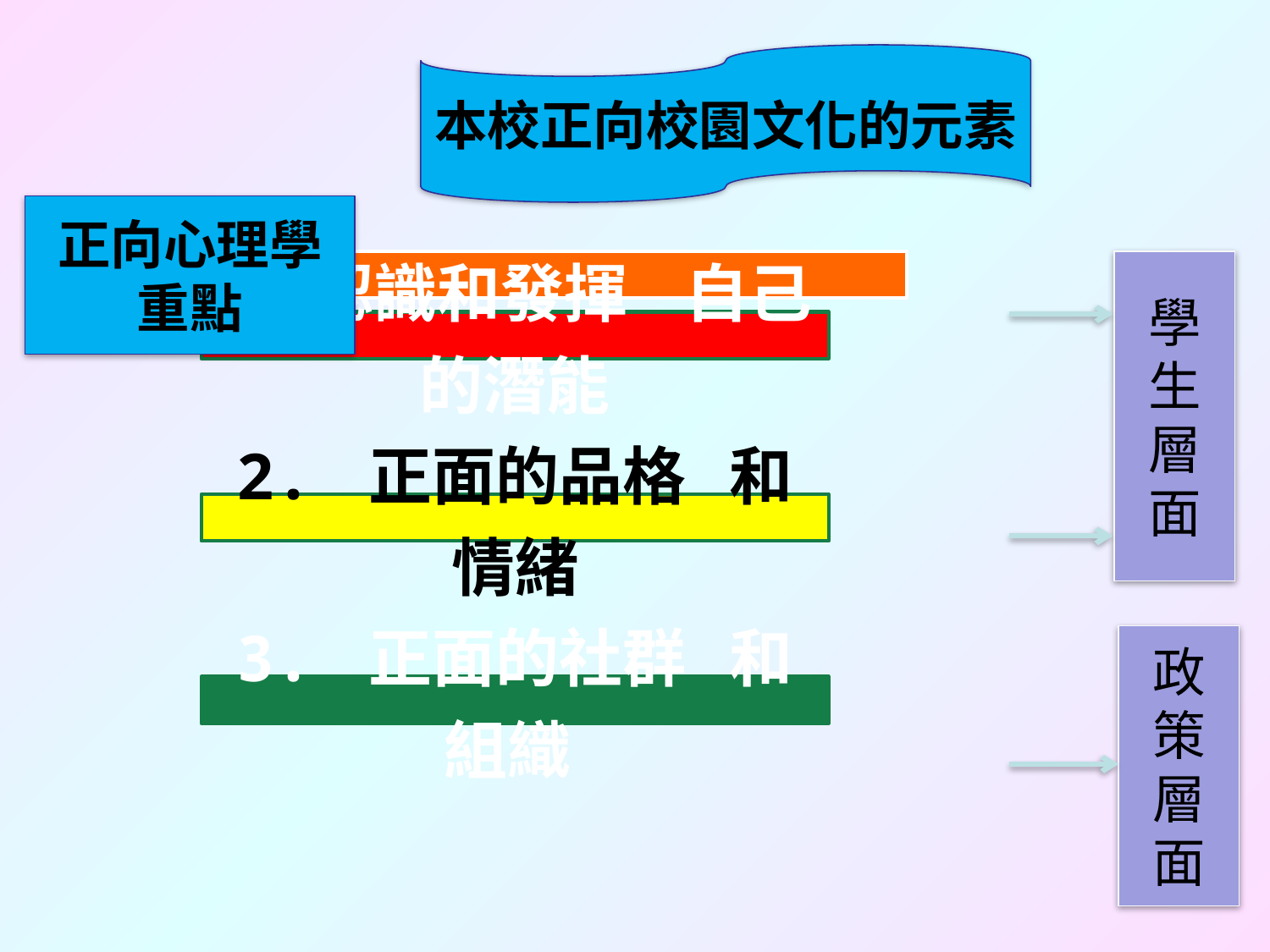

本校正向校園文化的元素
正向心理學
重點

1.認識和發揮    自己的潛能
2. 正面的品格   和情緒
3. 正面的社群   和組織
學
生
層
面
政策層
面